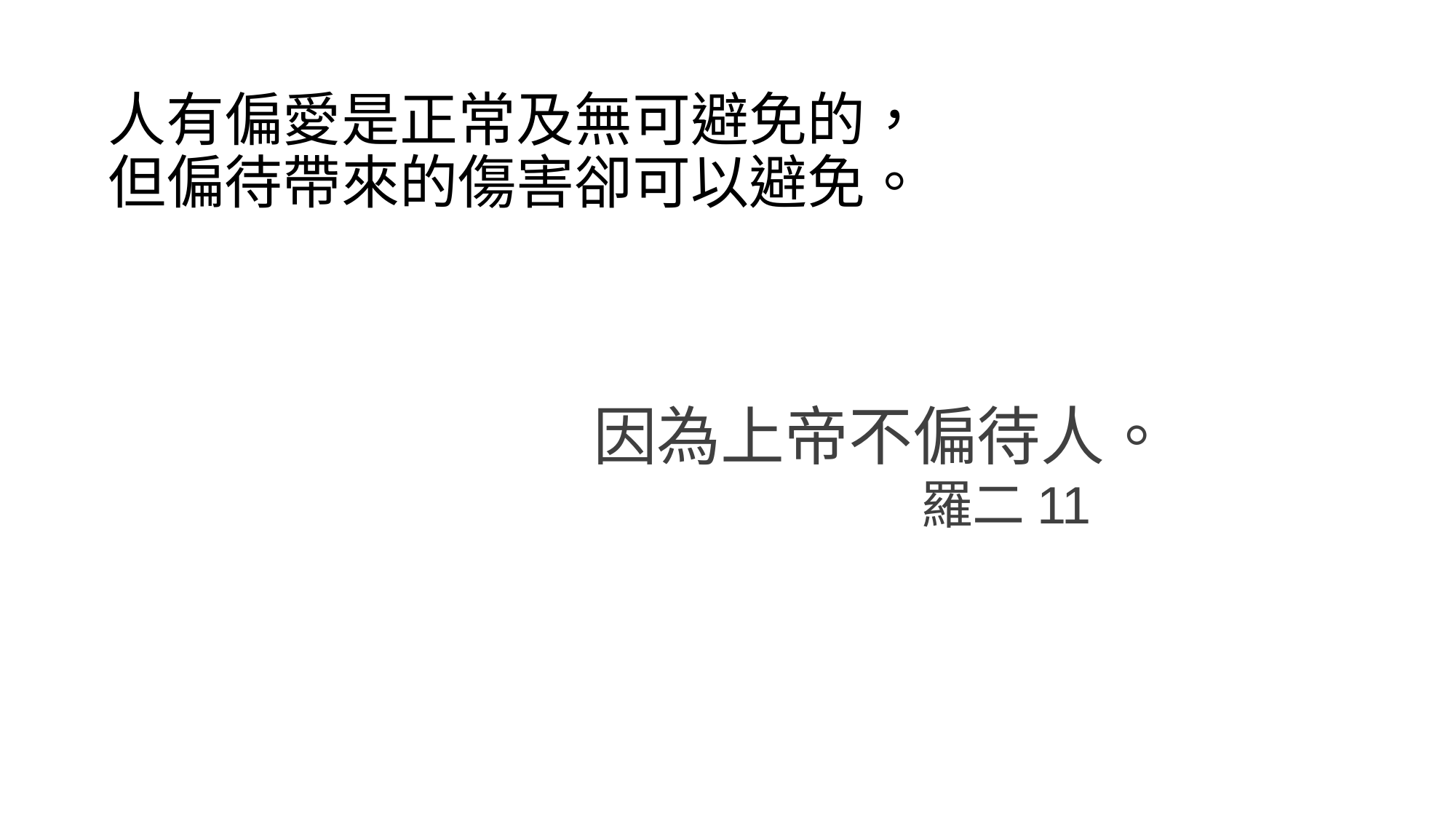

# 人有偏愛是正常及無可避免的， 但偏待帶來的傷害卻可以避免。 因為上帝不偏待人。 羅二11